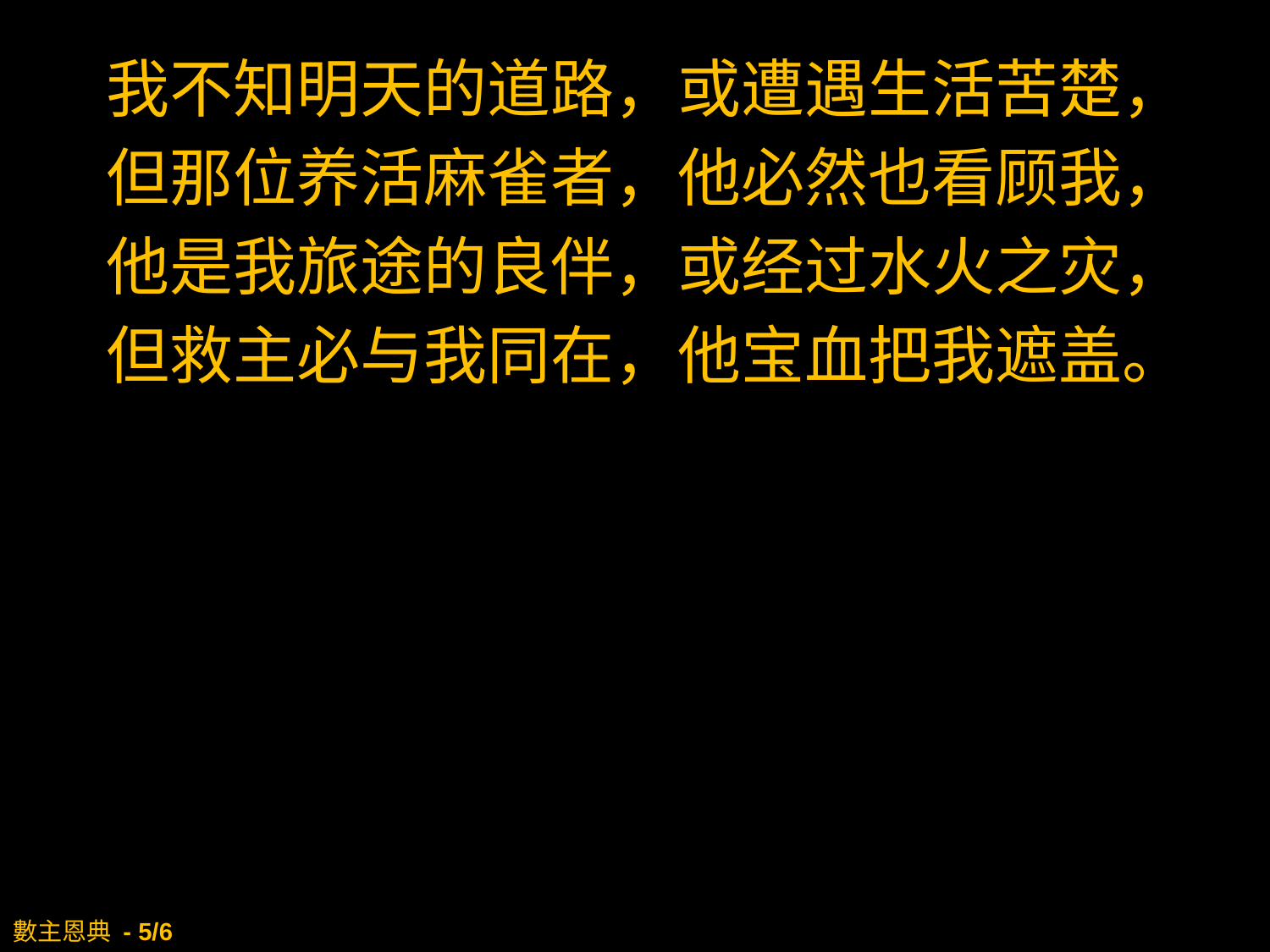

我不知明天的道路，或遭遇生活苦楚，
但那位养活麻雀者，他必然也看顾我，
他是我旅途的良伴，或经过水火之灾，
但救主必与我同在，他宝血把我遮盖。

# 數主恩典 - 5/6